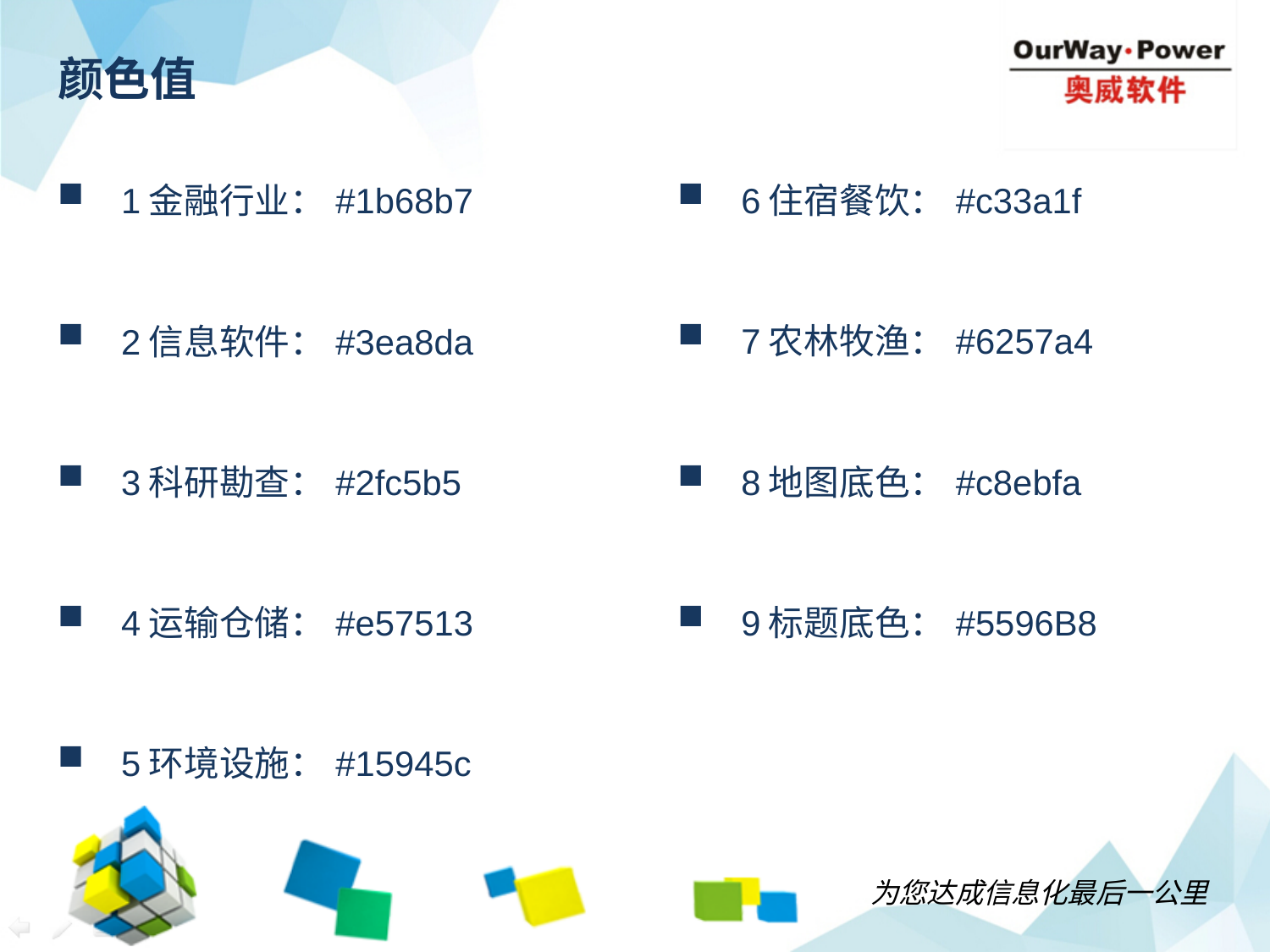

# 颜色值
6住宿餐饮：#c33a1f

7农林牧渔：#6257a4

8地图底色：#c8ebfa

9标题底色：#5596B8
1金融行业：#1b68b7

2信息软件：#3ea8da

3科研勘查：#2fc5b5

4运输仓储：#e57513

5环境设施：#15945c